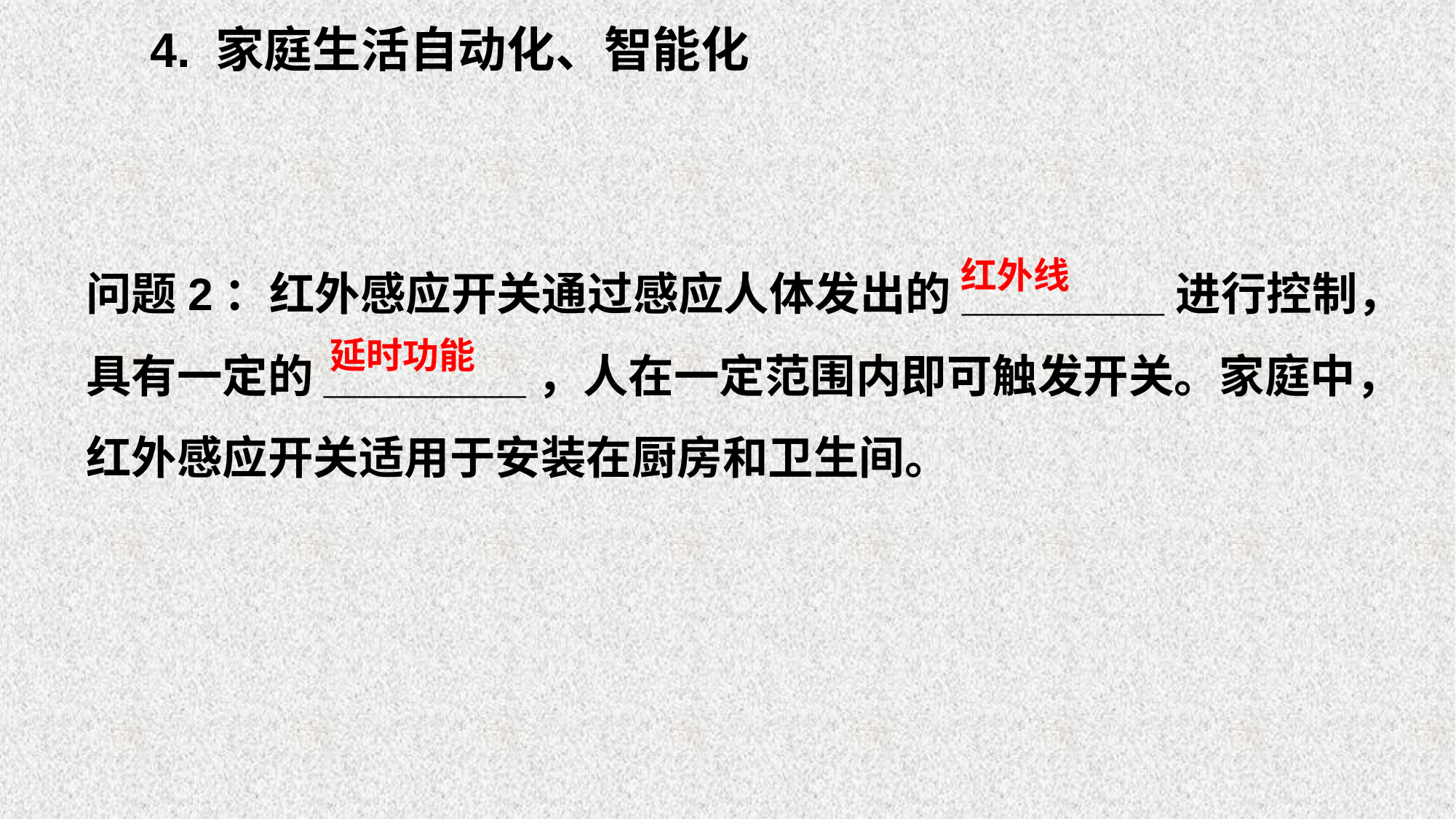

4. 家庭生活自动化、智能化
问题2：红外感应开关通过感应人体发出的________进行控制，具有一定的________，人在一定范围内即可触发开关。家庭中，红外感应开关适用于安装在厨房和卫生间。
红外线
延时功能